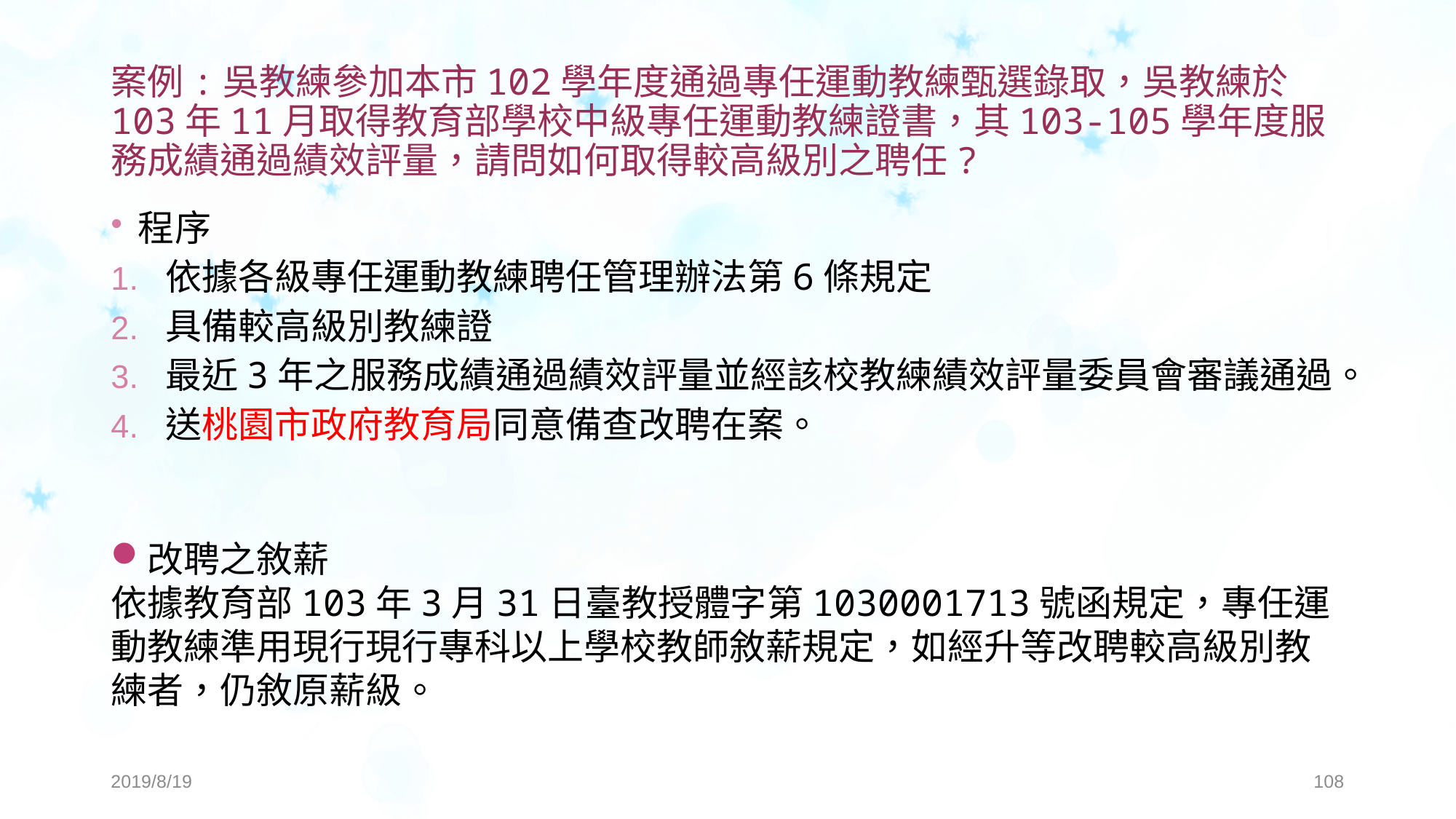

# 案例:吳教練參加本市102學年度通過專任運動教練甄選錄取，吳教練於103年11月取得教育部學校中級專任運動教練證書，其103-105學年度服務成績通過績效評量，請問如何取得較高級別之聘任?
程序
依據各級專任運動教練聘任管理辦法第6條規定
具備較高級別教練證
最近3年之服務成績通過績效評量並經該校教練績效評量委員會審議通過。
送桃園市政府教育局同意備查改聘在案。

改聘之敘薪
依據教育部103年3月31日臺教授體字第1030001713號函規定，專任運動教練準用現行現行專科以上學校教師敘薪規定，如經升等改聘較高級別教練者，仍敘原薪級。
2019/8/19
108